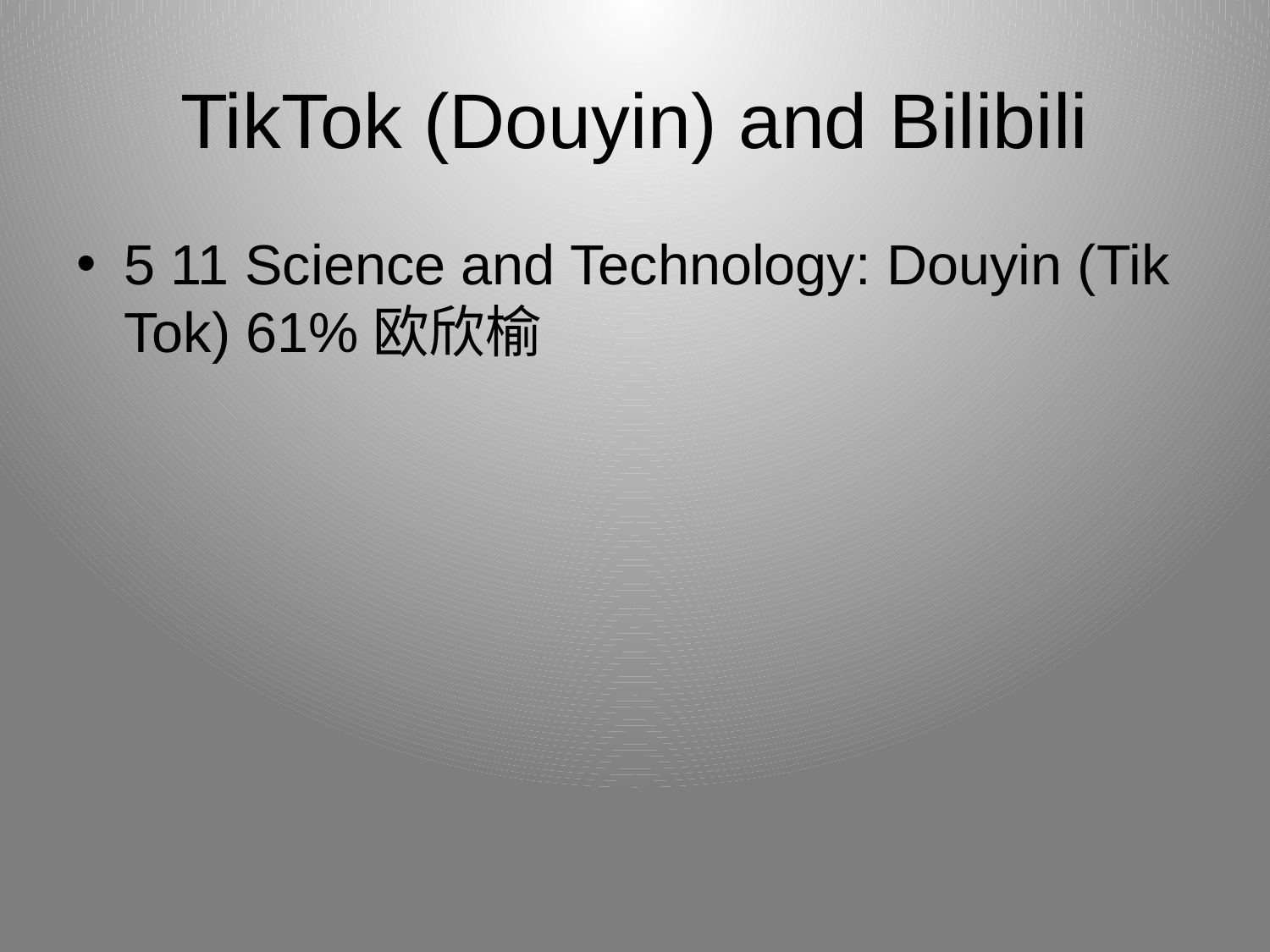

# TikTok (Douyin) and Bilibili
5 11 Science and Technology: Douyin (Tik Tok) 61%欧欣榆